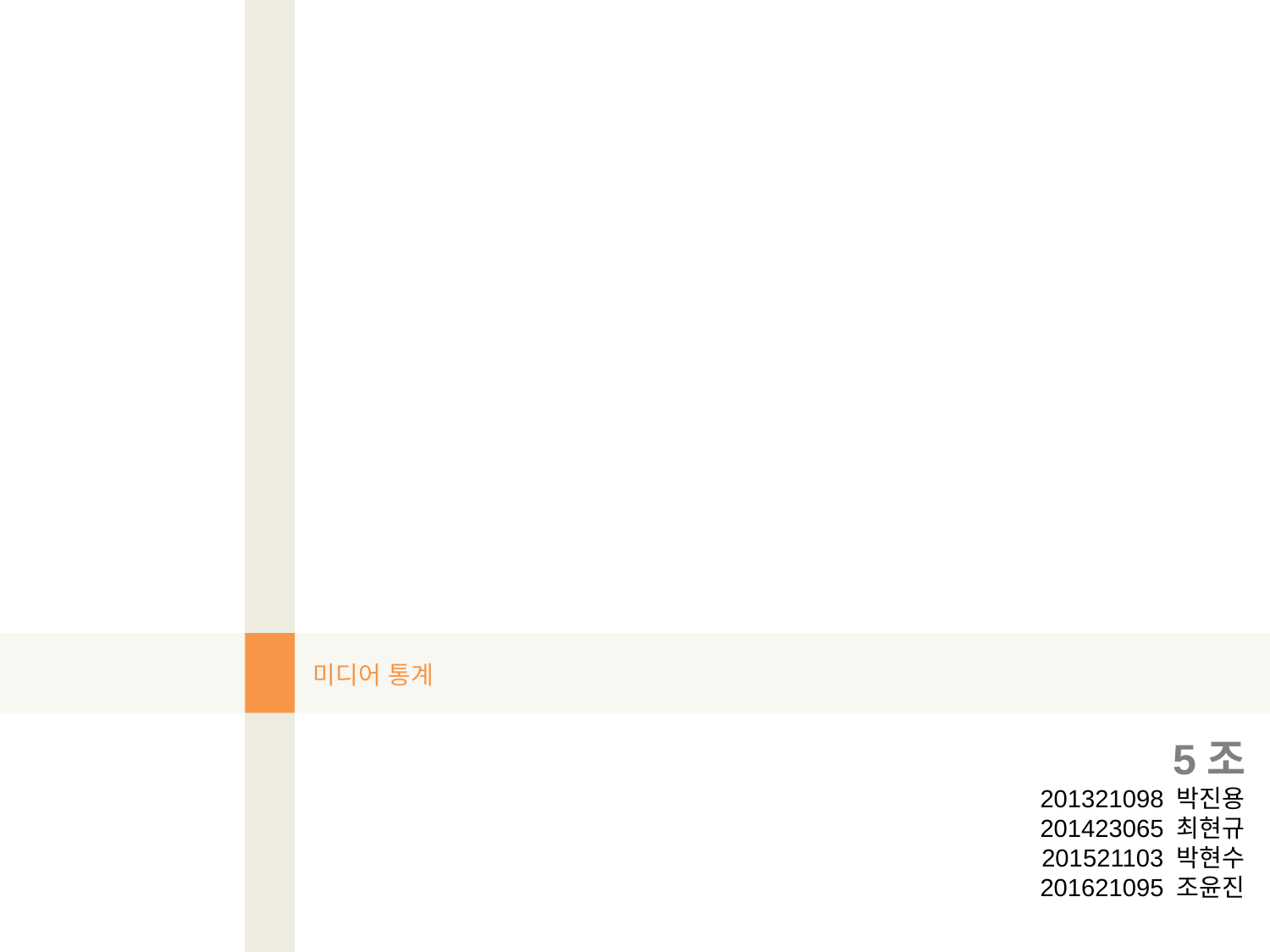

미디어 통계
5조
201321098 박진용
201423065 최현규
201521103 박현수
201621095 조윤진